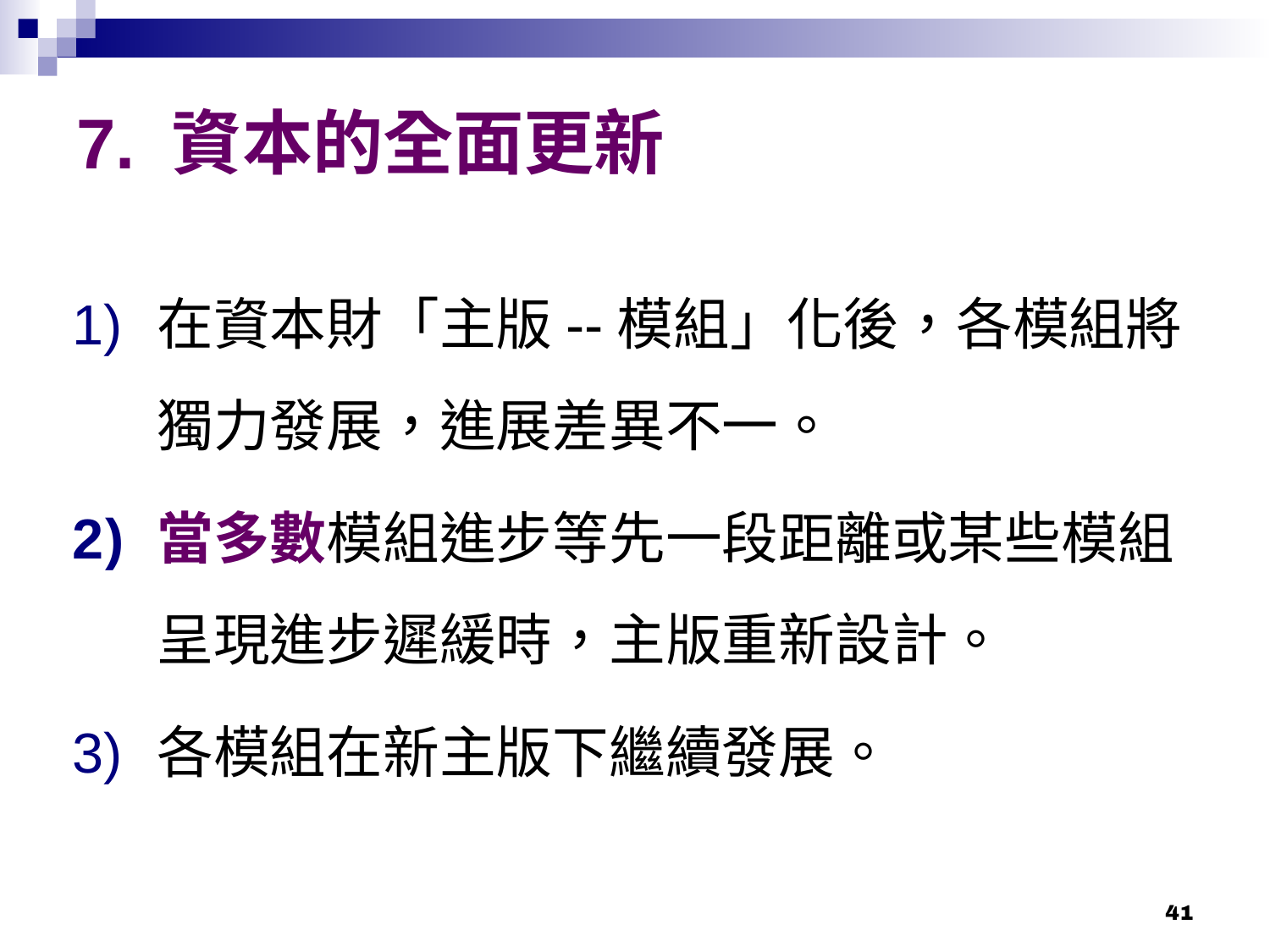

# 7. 資本的全面更新
在資本財「主版--模組」化後，各模組將獨力發展，進展差異不一。
當多數模組進步等先一段距離或某些模組呈現進步遲緩時，主版重新設計。
各模組在新主版下繼續發展。

41